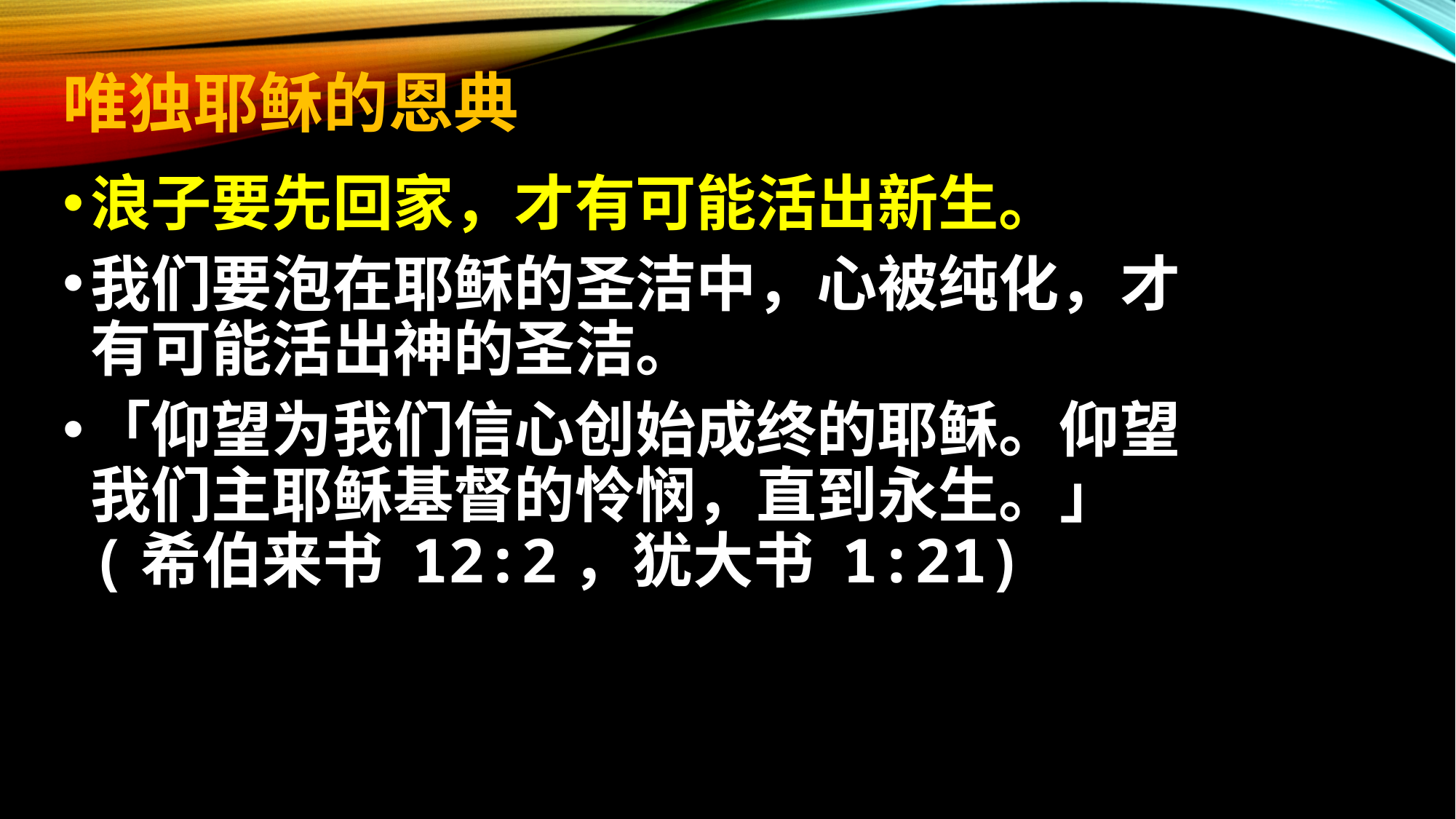

# 唯独耶稣的恩典
浪子要先回家，才有可能活出新生。
我们要泡在耶稣的圣洁中，心被纯化，才有可能活出神的圣洁。
「仰望为我们信心创始成终的耶稣。仰望我们主耶稣基督的怜悯，直到永生。」 (希伯来书 12:2，犹大书 1:21)